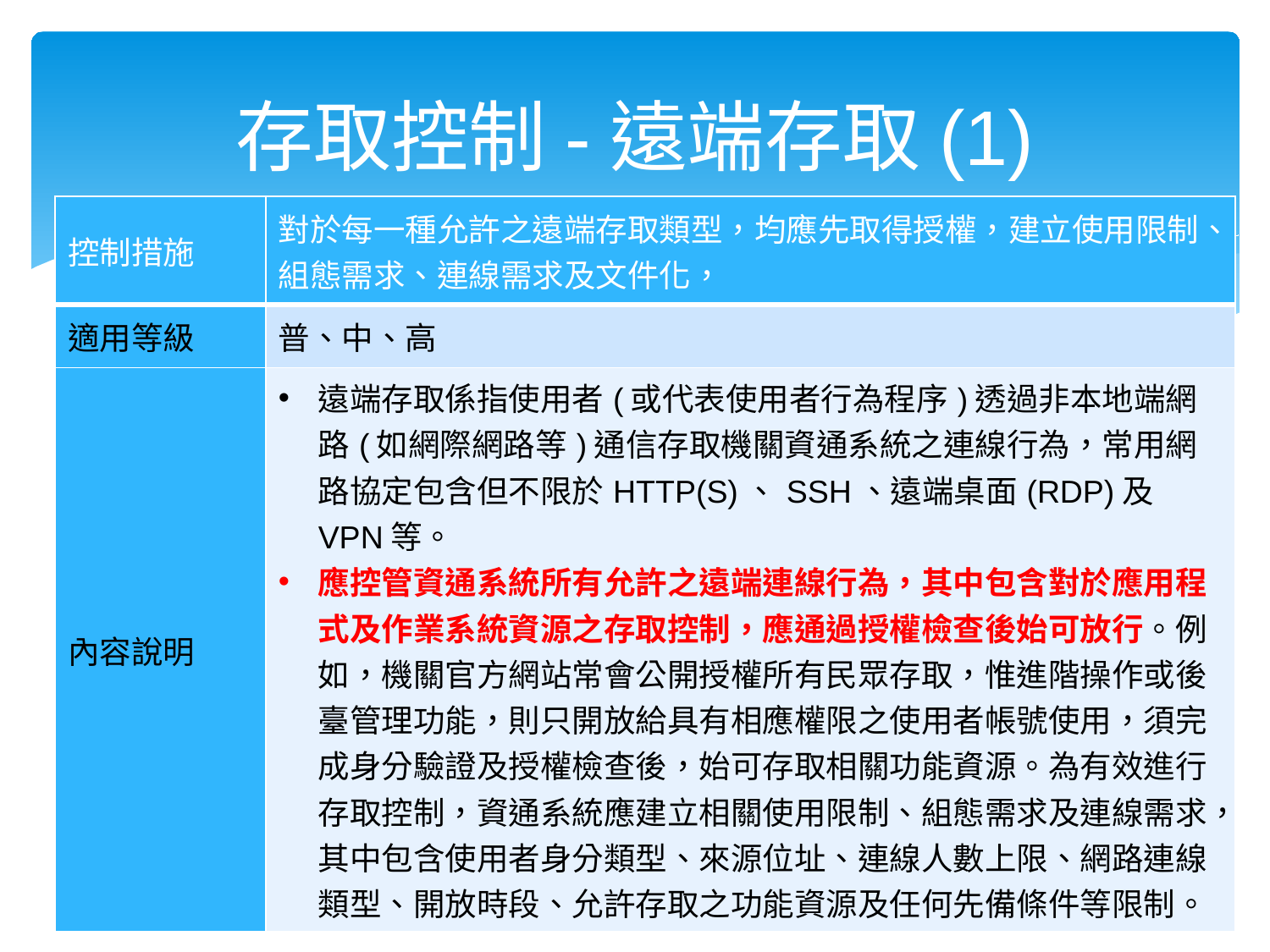

# 存取控制-遠端存取(1)
| 控制措施 | 對於每一種允許之遠端存取類型，均應先取得授權，建立使用限制、組態需求、連線需求及文件化， |
| --- | --- |
| 適用等級 | 普、中、高 |
| 內容說明 | 遠端存取係指使用者(或代表使用者行為程序)透過非本地端網路(如網際網路等)通信存取機關資通系統之連線行為，常用網路協定包含但不限於HTTP(S)、SSH、遠端桌面(RDP)及VPN等。 應控管資通系統所有允許之遠端連線行為，其中包含對於應用程式及作業系統資源之存取控制，應通過授權檢查後始可放行。例如，機關官方網站常會公開授權所有民眾存取，惟進階操作或後臺管理功能，則只開放給具有相應權限之使用者帳號使用，須完成身分驗證及授權檢查後，始可存取相關功能資源。為有效進行存取控制，資通系統應建立相關使用限制、組態需求及連線需求，其中包含使用者身分類型、來源位址、連線人數上限、網路連線類型、開放時段、允許存取之功能資源及任何先備條件等限制。 |